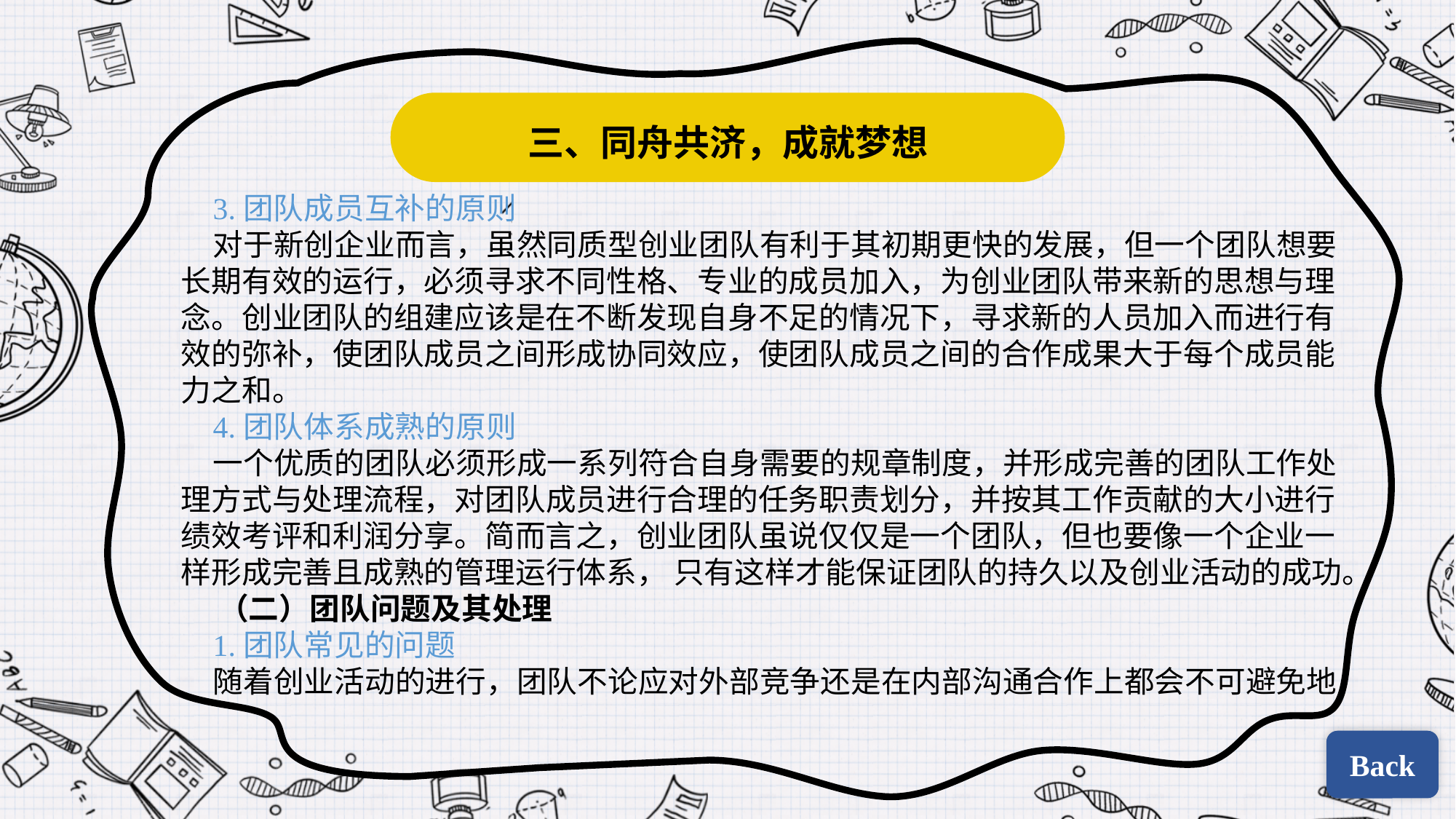

三、同舟共济，成就梦想
3.团队成员互补的原则
对于新创企业而言，虽然同质型创业团队有利于其初期更快的发展，但一个团队想要长期有效的运行，必须寻求不同性格、专业的成员加入，为创业团队带来新的思想与理念。创业团队的组建应该是在不断发现自身不足的情况下，寻求新的人员加入而进行有效的弥补，使团队成员之间形成协同效应，使团队成员之间的合作成果大于每个成员能力之和。
4.团队体系成熟的原则
一个优质的团队必须形成一系列符合自身需要的规章制度，并形成完善的团队工作处理方式与处理流程，对团队成员进行合理的任务职责划分，并按其工作贡献的大小进行绩效考评和利润分享。简而言之，创业团队虽说仅仅是一个团队，但也要像一个企业一样形成完善且成熟的管理运行体系， 只有这样才能保证团队的持久以及创业活动的成功。
（二）团队问题及其处理
1.团队常见的问题
随着创业活动的进行，团队不论应对外部竞争还是在内部沟通合作上都会不可避免地

Back